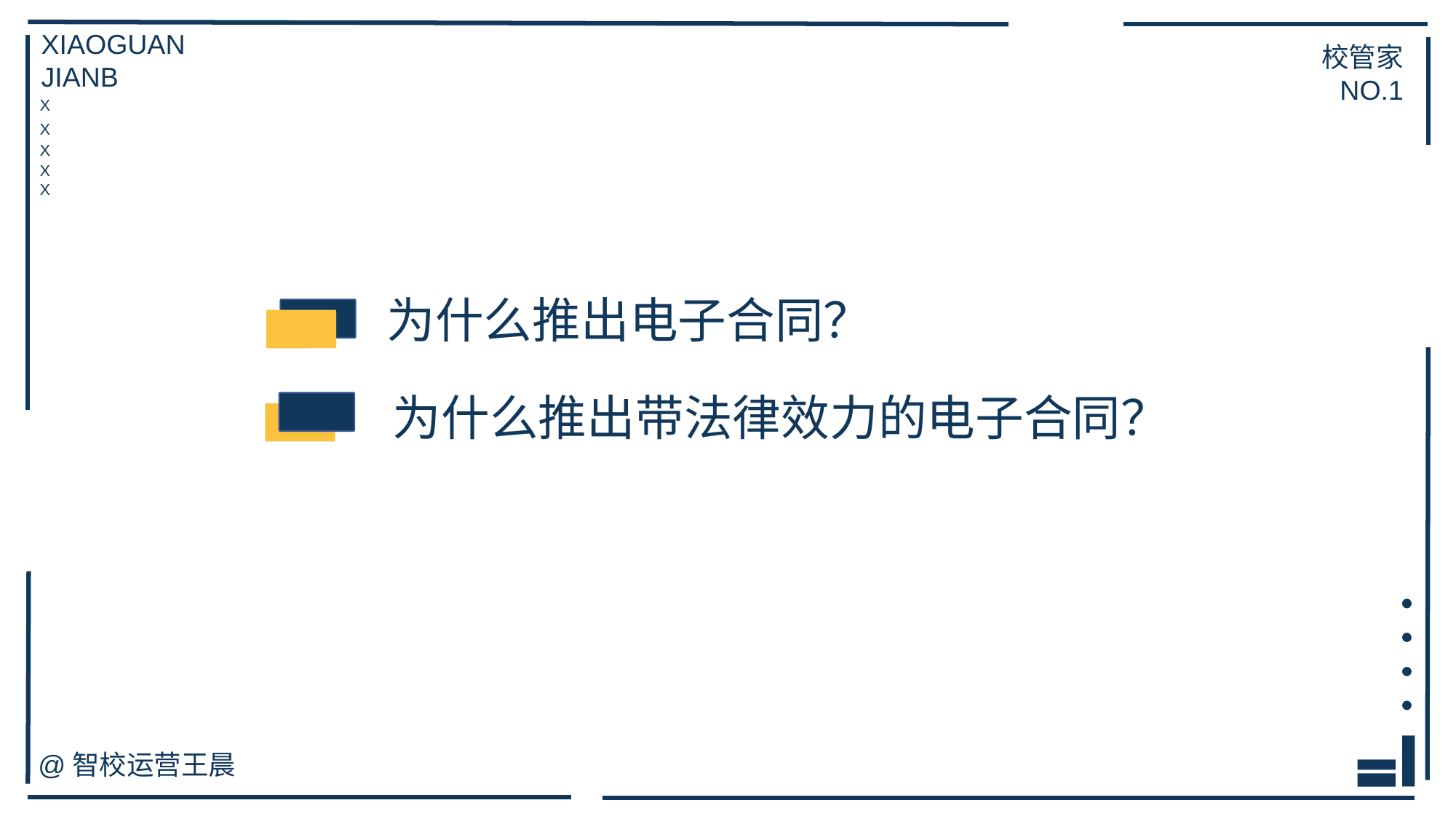

XIAOGUAN
JIANB
校管家
NO.1
X
X
X
X
X
为什么推出电子合同？

为什么推出带法律效力的电子合同？

@智校运营王晨